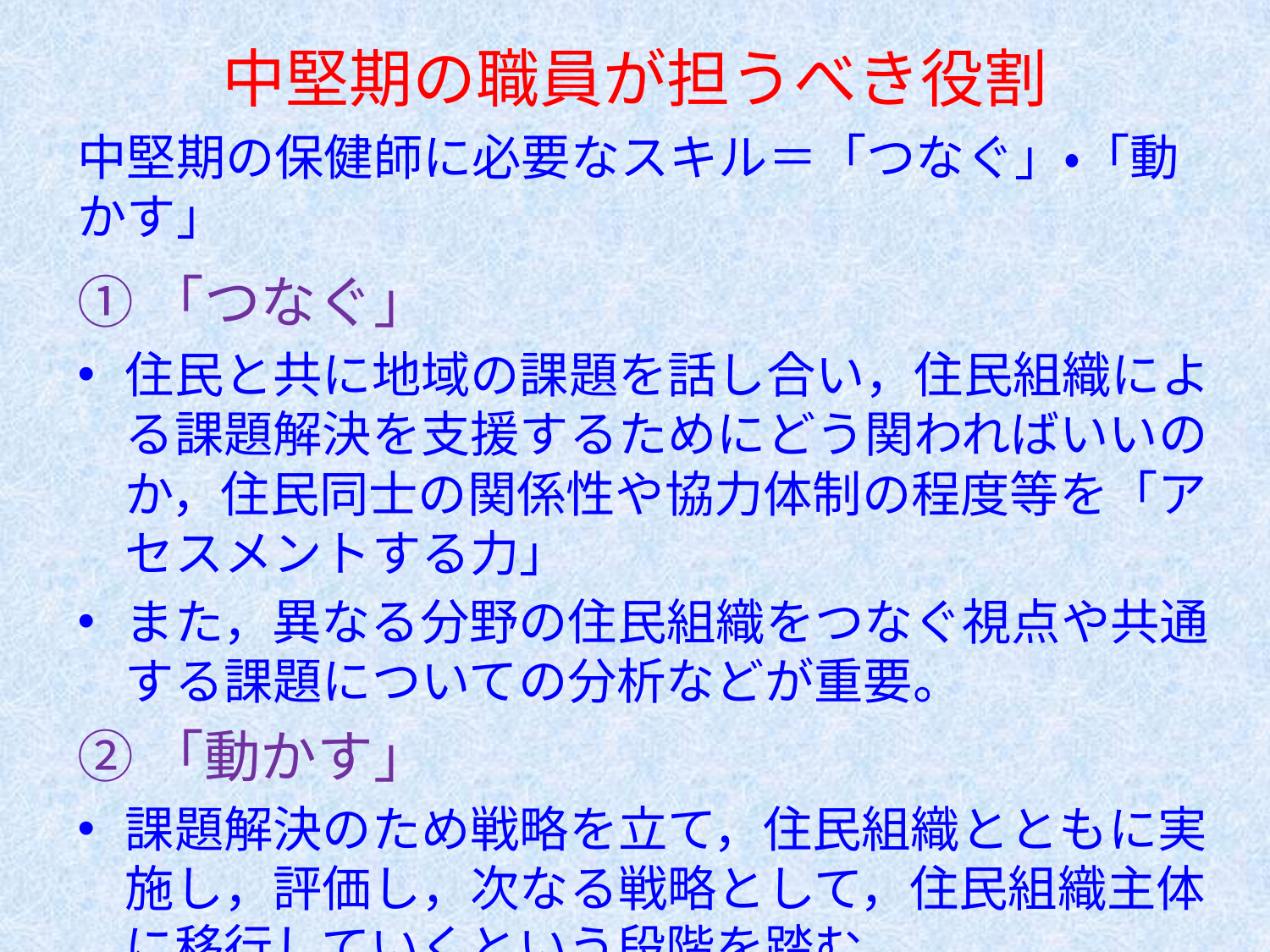

# 中堅期の職員が担うべき役割
中堅期の保健師に必要なスキル＝「つなぐ」・「動かす」
①「つなぐ」
住民と共に地域の課題を話し合い，住民組織による課題解決を支援するためにどう関わればいいのか，住民同士の関係性や協力体制の程度等を「アセスメントする力」
また，異なる分野の住民組織をつなぐ視点や共通する課題についての分析などが重要。
②「動かす」
課題解決のため戦略を立て，住民組織とともに実施し，評価し，次なる戦略として，住民組織主体に移行していくという段階を踏む。